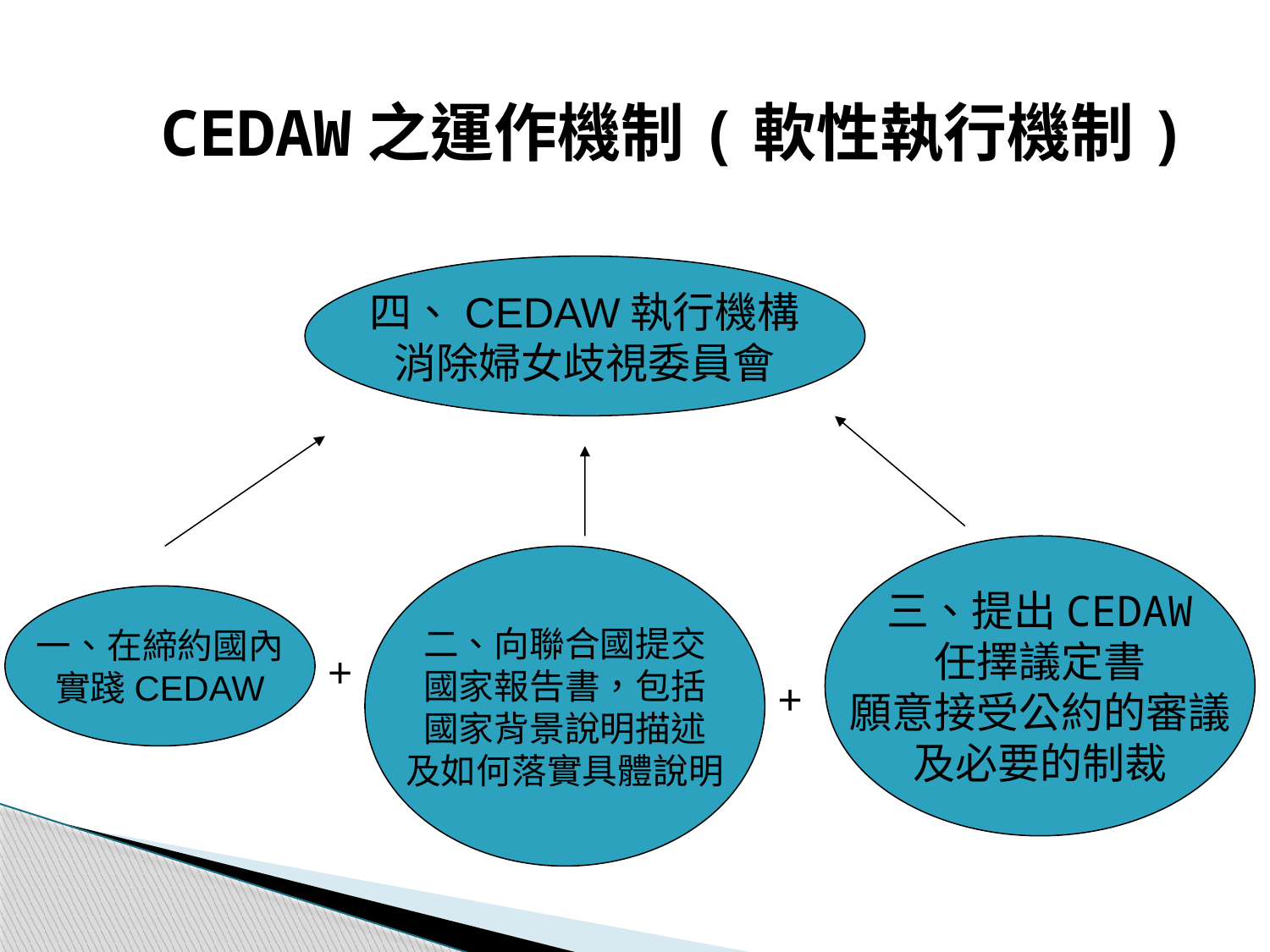

CEDAW之運作機制(軟性執行機制)

四、CEDAW執行機構
消除婦女歧視委員會

三、提出CEDAW
任擇議定書
願意接受公約的審議
及必要的制裁
二、向聯合國提交
國家報告書，包括
國家背景說明描述
及如何落實具體說明
一、在締約國內
實踐CEDAW
+
+